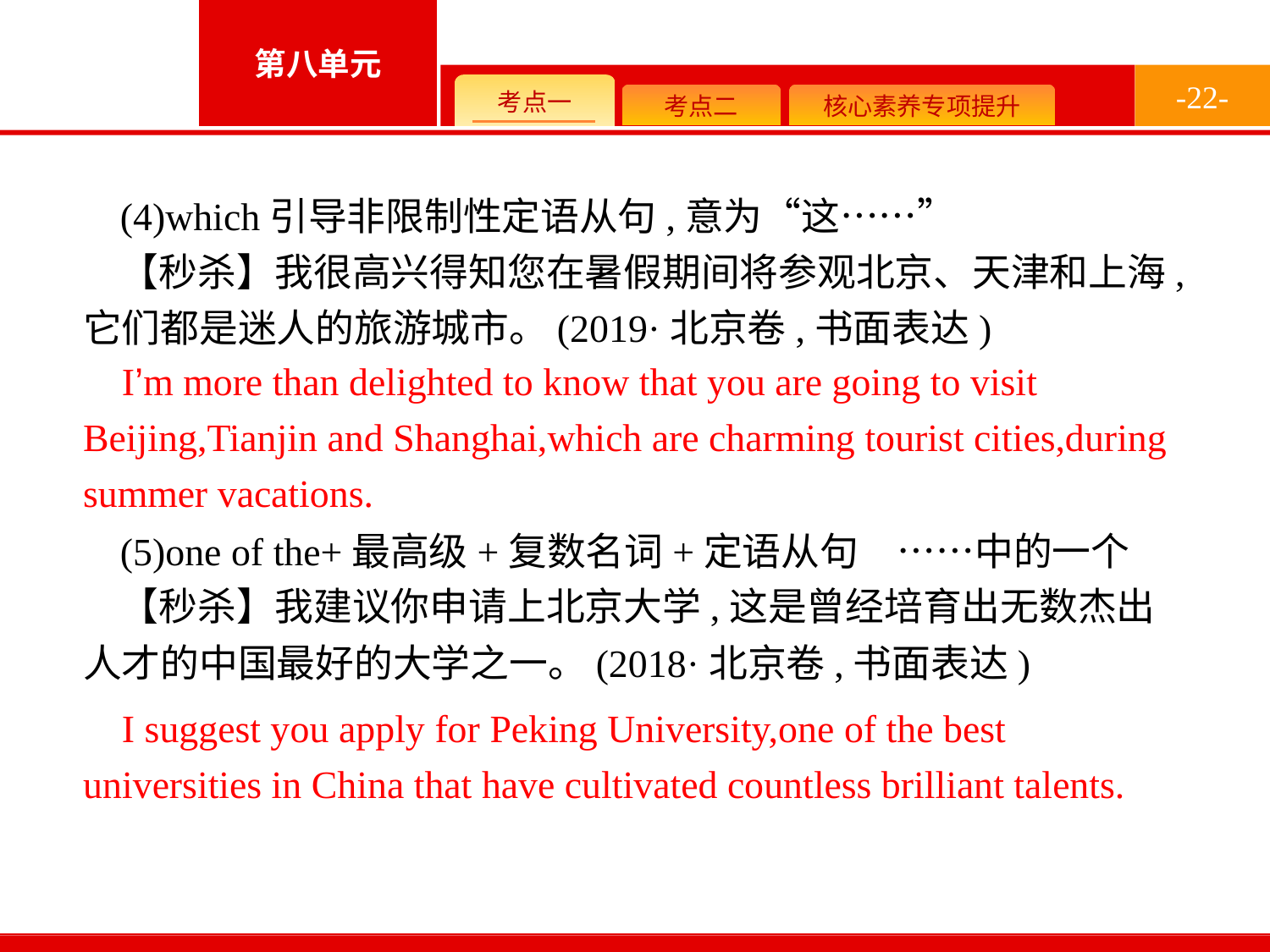

-22-
(4)which引导非限制性定语从句,意为“这……”
【秒杀】我很高兴得知您在暑假期间将参观北京、天津和上海,它们都是迷人的旅游城市。(2019·北京卷,书面表达)

(5)one of the+最高级+复数名词+定语从句　……中的一个
【秒杀】我建议你申请上北京大学,这是曾经培育出无数杰出人才的中国最好的大学之一。(2018·北京卷,书面表达)
I’m more than delighted to know that you are going to visit Beijing,Tianjin and Shanghai,which are charming tourist cities,during summer vacations.
I suggest you apply for Peking University,one of the best universities in China that have cultivated countless brilliant talents.